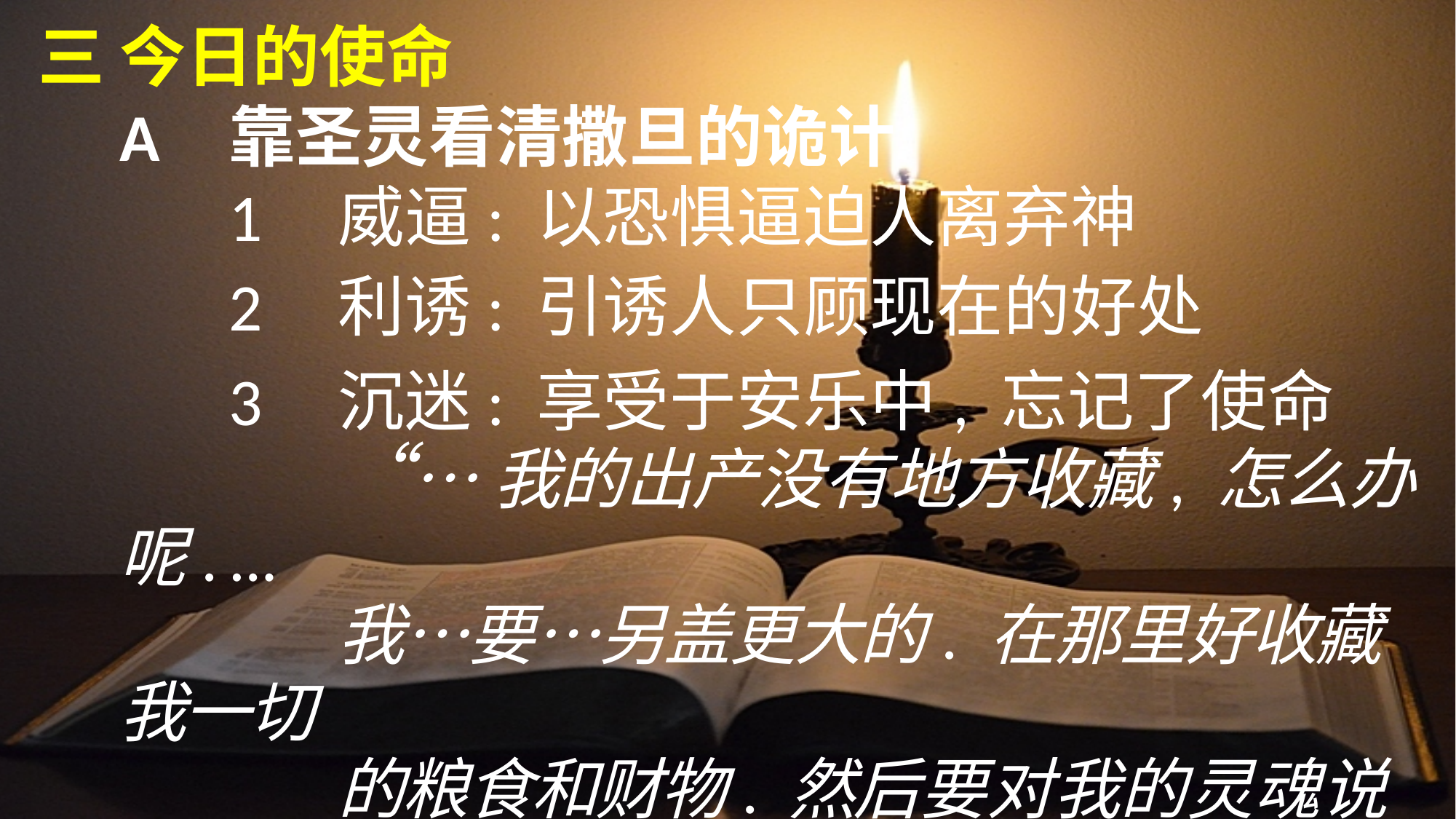

三	今日的使命
	A	靠圣灵看清撒旦的诡计
		1	威逼: 以恐惧逼迫人离弃神
		2	利诱: 引诱人只顾现在的好处
		3	沉迷: 享受于安乐中, 忘记了使命
			“…我的出产没有地方收藏, 怎么办呢. …
			我…要…另盖更大的. 在那里好收藏我一切
			的粮食和财物. 然后要对我的灵魂说…
			你有许多财物积存, 可作多年的费用. 只
			管安安逸逸的吃喝快乐吧.” (路12:17-19)